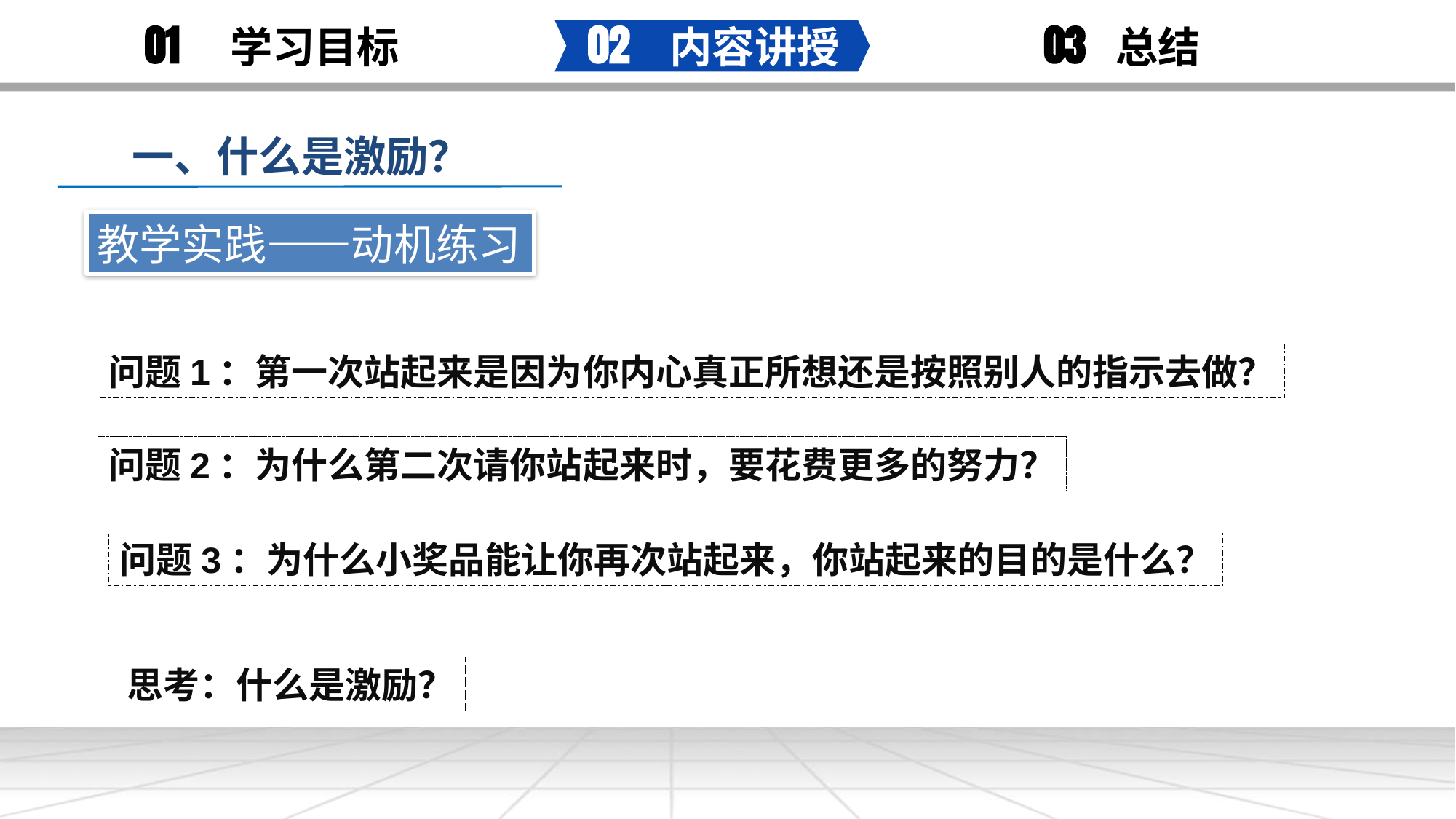

02   内容讲授
03  总结
01    学习目标

一、什么是激励？
教学实践——动机练习
问题1：第一次站起来是因为你内心真正所想还是按照别人的指示去做？
问题2：为什么第二次请你站起来时，要花费更多的努力？
问题3：为什么小奖品能让你再次站起来，你站起来的目的是什么？
思考：什么是激励？